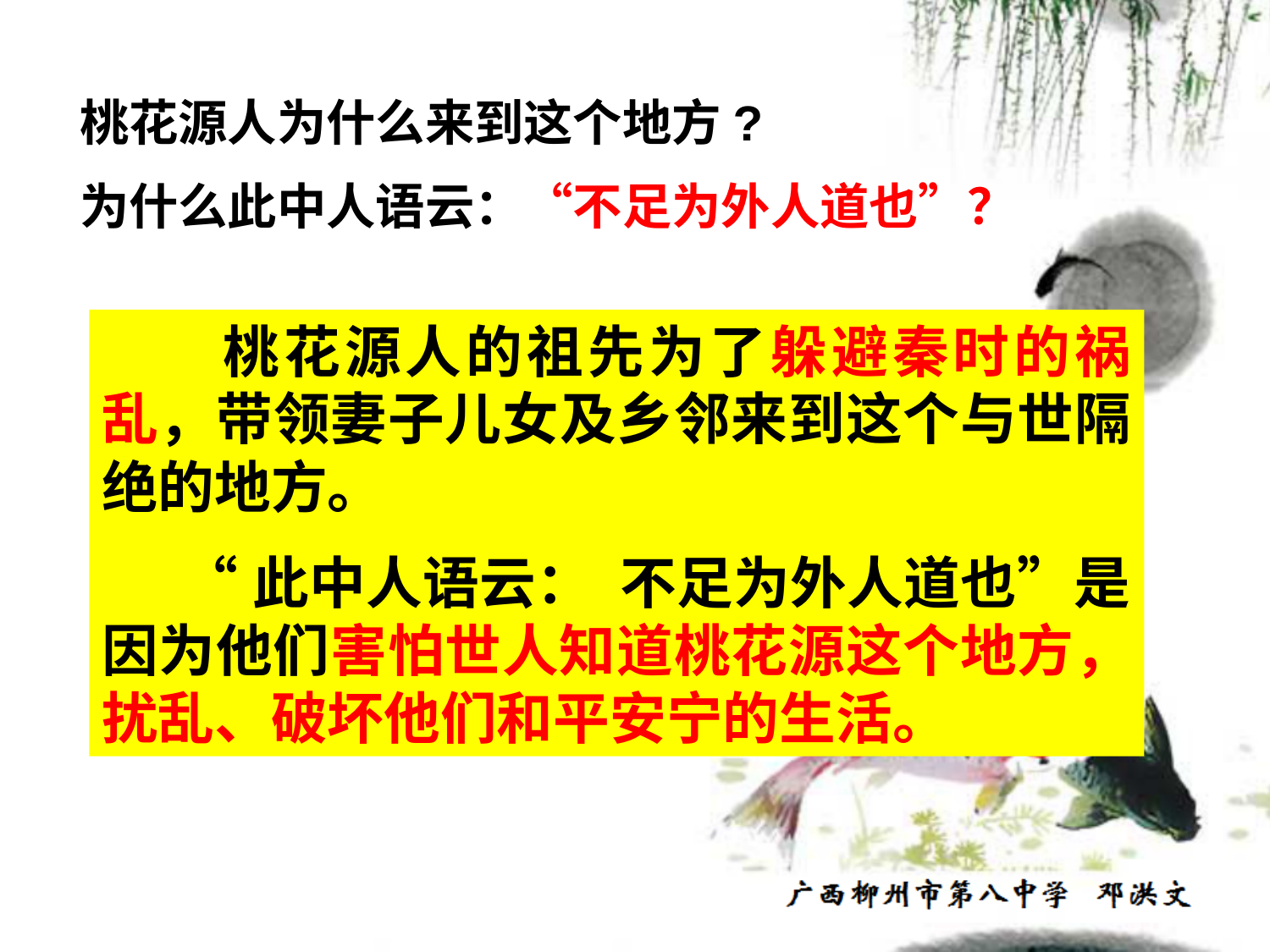

桃花源人为什么来到这个地方?
为什么此中人语云：“不足为外人道也”？
      桃花源人的祖先为了躲避秦时的祸乱，带领妻子儿女及乡邻来到这个与世隔绝的地方。
      “此中人语云：  不足为外人道也”是因为他们害怕世人知道桃花源这个地方，扰乱、破坏他们和平安宁的生活。